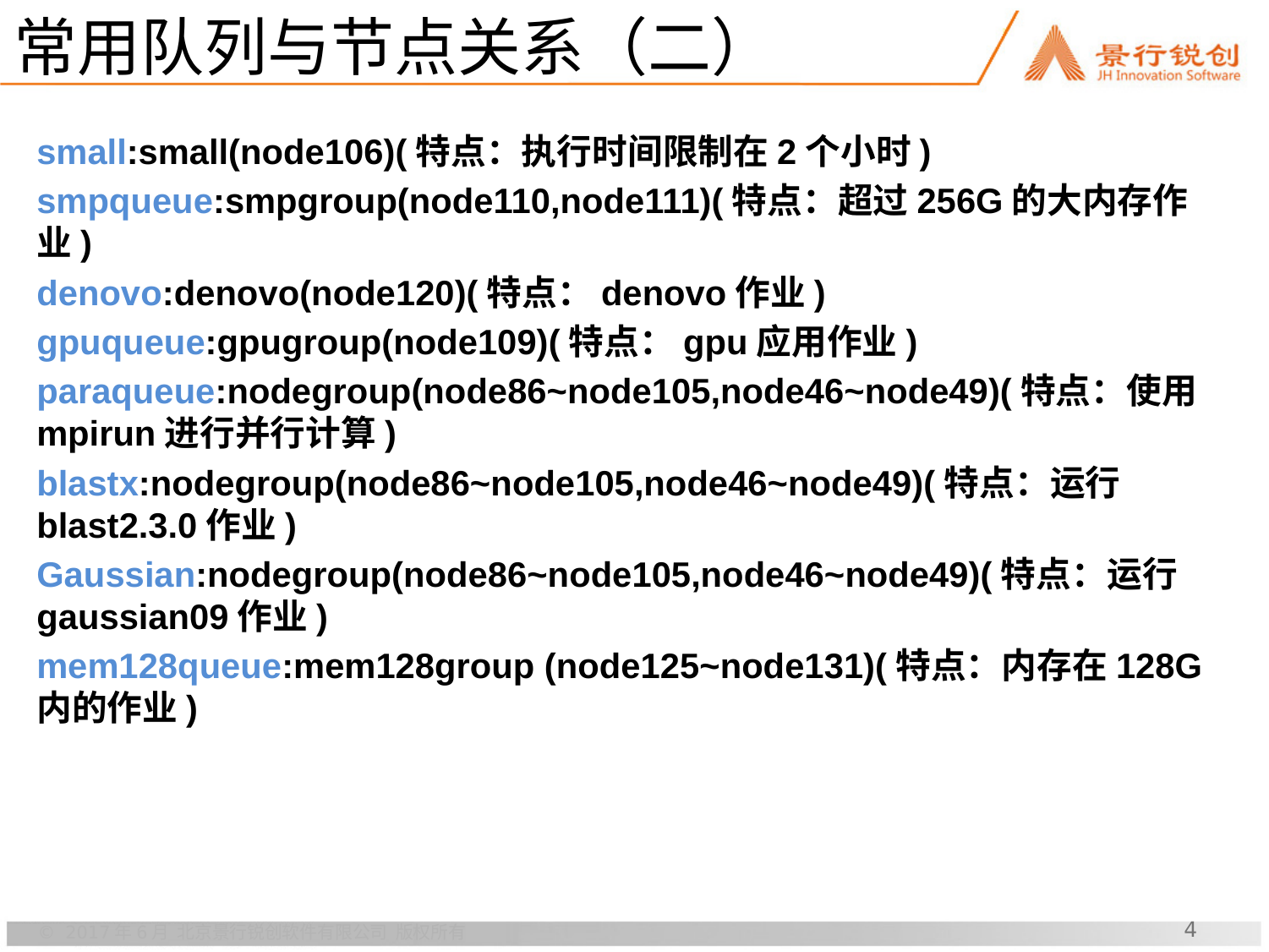

# 常用队列与节点关系（二）
small:small(node106)(特点：执行时间限制在2个小时)
smpqueue:smpgroup(node110,node111)(特点：超过256G的大内存作业)
denovo:denovo(node120)(特点：denovo作业)
gpuqueue:gpugroup(node109)(特点：gpu应用作业)
paraqueue:nodegroup(node86~node105,node46~node49)(特点：使用mpirun进行并行计算)
blastx:nodegroup(node86~node105,node46~node49)(特点：运行blast2.3.0作业)
Gaussian:nodegroup(node86~node105,node46~node49)(特点：运行gaussian09作业)
mem128queue:mem128group (node125~node131)(特点：内存在128G内的作业)

©  2017年6月  北京景行锐创软件有限公司  版权所有